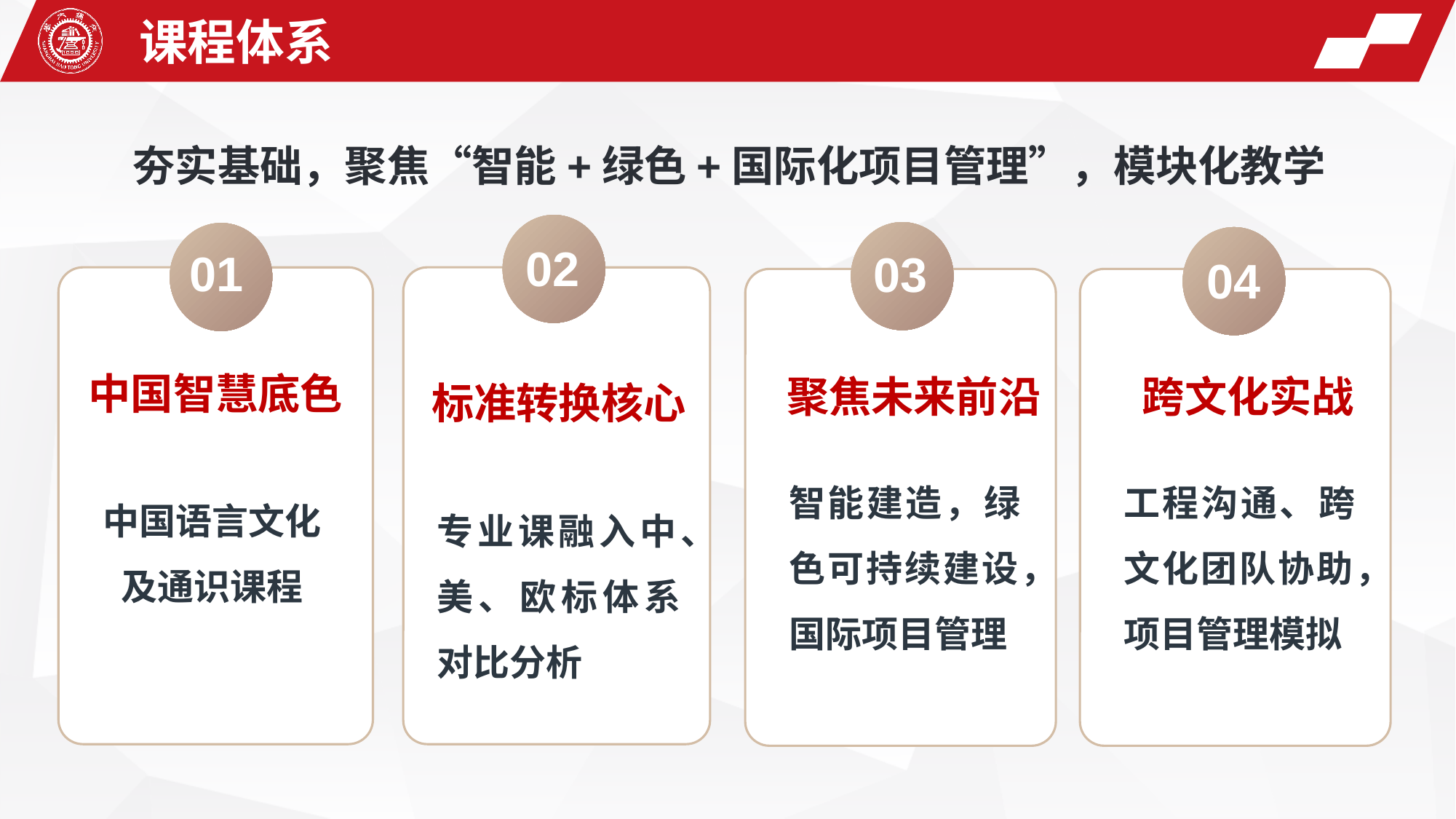

课程体系
夯实基础，聚焦“智能+绿色+国际化项目管理”，模块化教学

02
01
03
04

中国智慧底色
聚焦未来前沿
跨文化实战
标准转换核心
智能建造，绿色可持续建设，国际项目管理
工程沟通、跨文化团队协助，项目管理模拟
中国语言文化及通识课程
专业课融入中、美、欧标体系对比分析